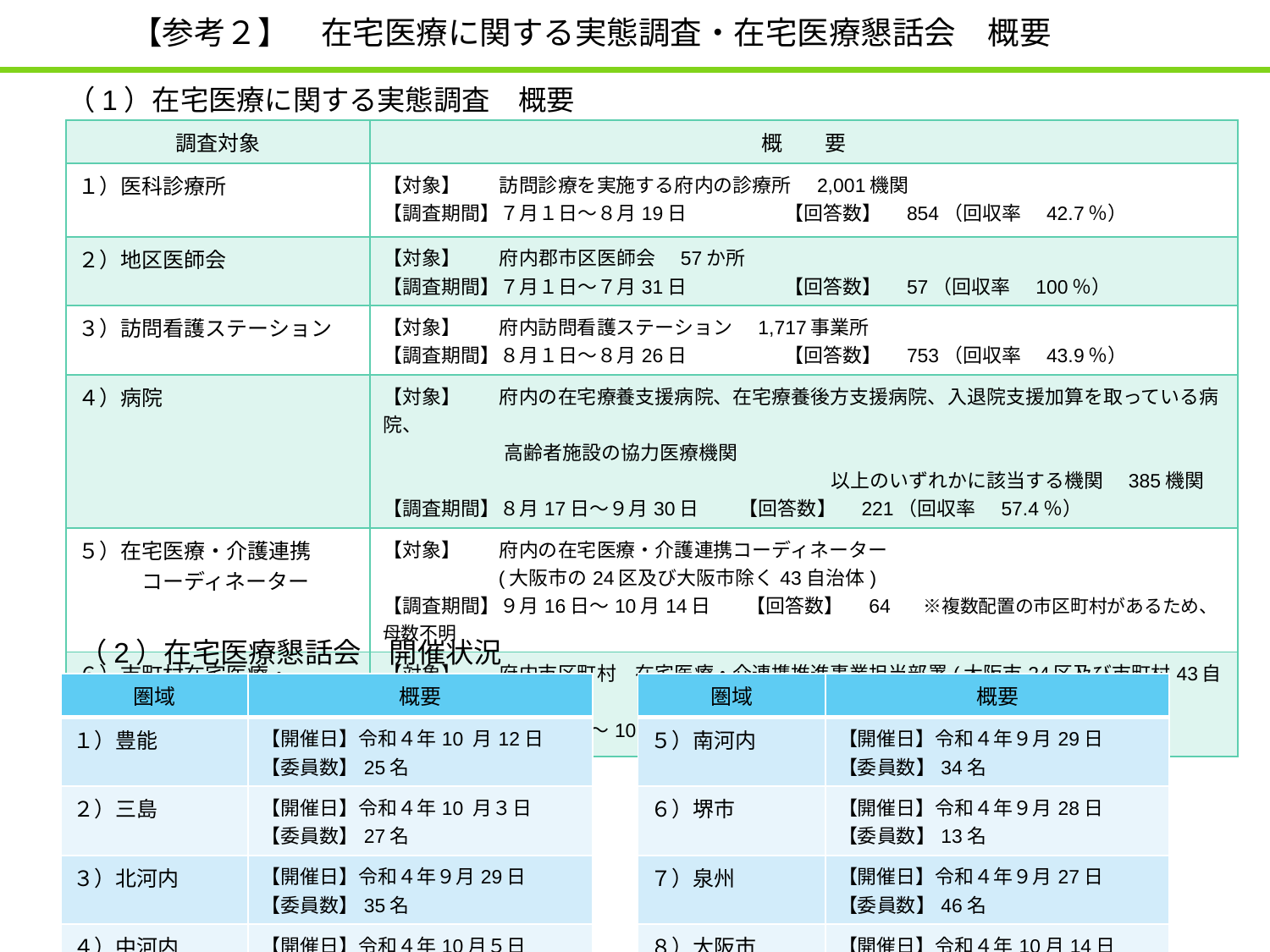

【参考２】　在宅医療に関する実態調査・在宅医療懇話会　概要
        （1）在宅医療に関する実態調査　概要
| 調査対象 | 概　　要 |
| --- | --- |
| １）医科診療所 | 【対象】　　訪問診療を実施する府内の診療所　2,001機関 【調査期間】７月１日～８月19日　　　　　【回答数】　854（回収率　42.7％） |
| ２）地区医師会 | 【対象】　　府内郡市区医師会　57か所 【調査期間】７月１日～７月31日　　　　　【回答数】　57（回収率　100％） |
| ３）訪問看護ステーション | 【対象】　　府内訪問看護ステーション　1,717事業所 【調査期間】８月１日～８月26日　　　　　【回答数】　753（回収率　43.9％） |
| ４）病院 | 【対象】　　府内の在宅療養支援病院、在宅療養後方支援病院、入退院支援加算を取っている病院、 　　 　　　　高齢者施設の協力医療機関 　　　　　　　　　　　　　　　　　　　　　　　以上のいずれかに該当する機関　385機関 【調査期間】８月17日～９月30日 【回答数】　221（回収率　57.4％） |
| ５）在宅医療・介護連携 　　　コーディネーター | 【対象】　　府内の在宅医療・介護連携コーディネーター (大阪市の24区及び大阪市除く43自治体) 【調査期間】９月16日～10月14日 【回答数】　64　 ※複数配置の市区町村があるため、母数不明 |
| ６）市町村在宅医療・ 　　 介護連携推進事業担当課 | 【対象】　　府内市区町村　在宅医療・介連携推進事業担当部署(大阪市24区及び市町村43自治体) 【調査期間】９月16日～10月14日 【回答数】　6３（回収率　9４.０％） |
        （2）在宅医療懇話会　開催状況
| 圏域 | 概要 |
| --- | --- |
| １）豊能 | 【開催日】令和４年10 月12日 【委員数】25名 |
| ２）三島 | 【開催日】令和４年10 月３日 【委員数】27名 |
| ３）北河内 | 【開催日】令和４年９月29日 【委員数】35名 |
| ４）中河内 | 【開催日】令和４年10月５日 【委員数】28名 |
| 圏域 | 概要 |
| --- | --- |
| ５）南河内 | 【開催日】令和４年９月29日 【委員数】34名 |
| ６）堺市 | 【開催日】令和４年９月28日 【委員数】13名 |
| ７）泉州 | 【開催日】令和４年９月27日 【委員数】46名 |
| ８）大阪市 | 【開催日】令和４年10月14日 【委員数】24名 |